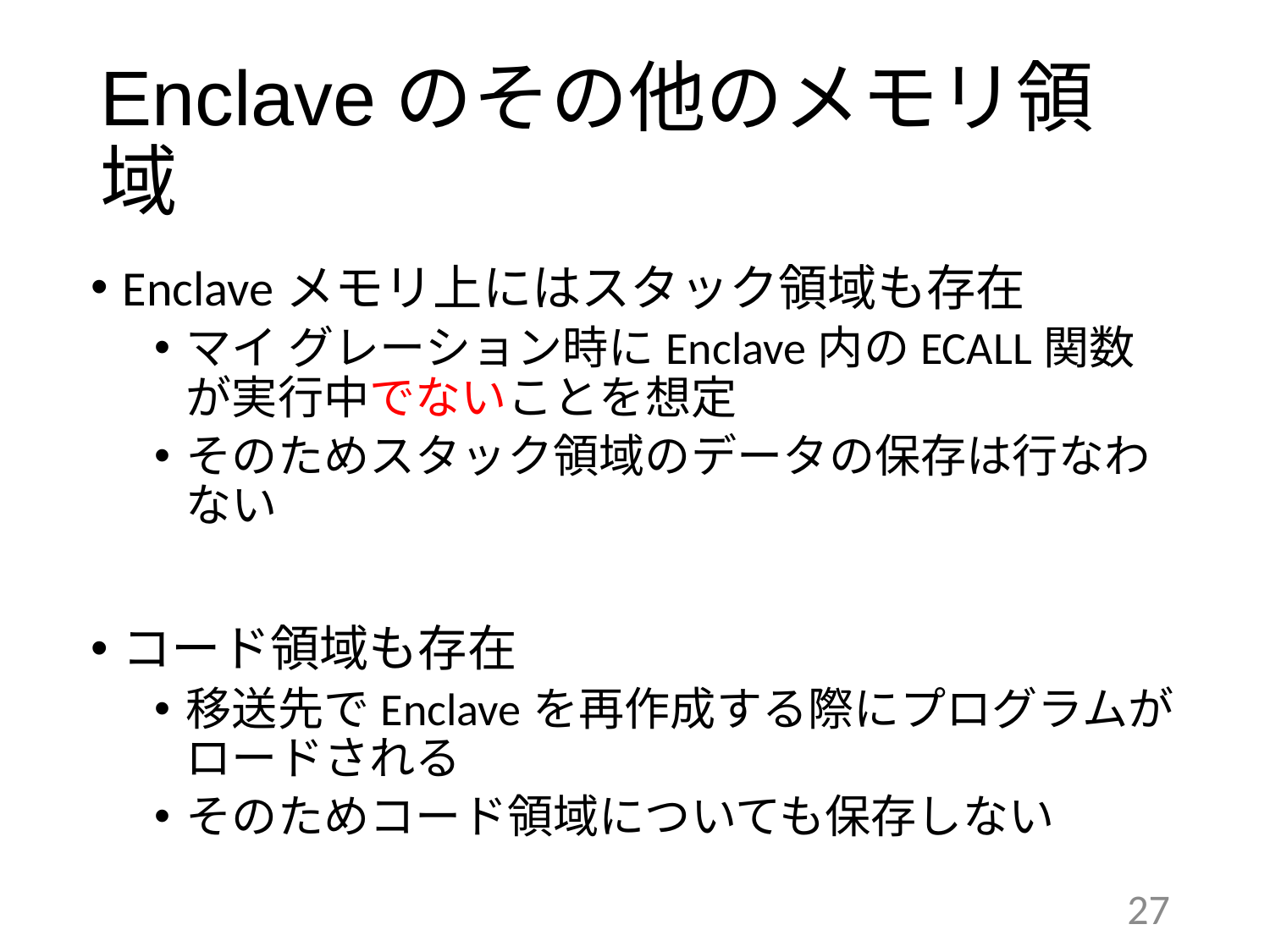

# Enclaveのその他のメモリ領域
Enclaveメモリ上にはスタック領域も存在
マイ グレーション時にEnclave内のECALL関数が実行中でないことを想定
そのためスタック領域のデータの保存は行なわない

コード領域も存在
移送先でEnclaveを再作成する際にプログラムがロードされる
そのためコード領域についても保存しない

27